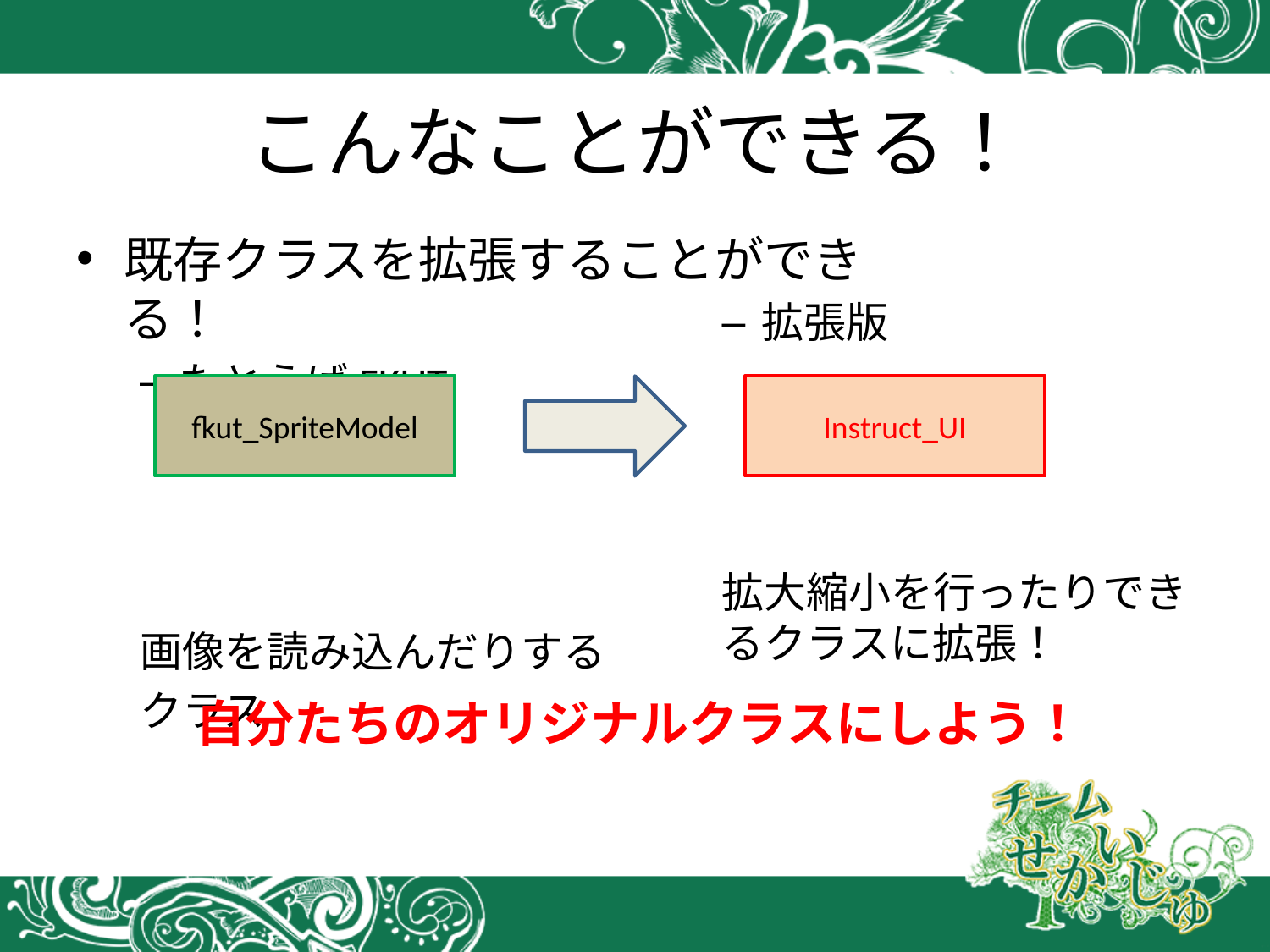

# こんなことができる！
既存クラスを拡張することができる！
たとえばFKUT

画像を読み込んだりする
クラス

拡張版

拡大縮小を行ったりできるクラスに拡張！
fkut_SpriteModel

Instruct_UI
自分たちのオリジナルクラスにしよう！